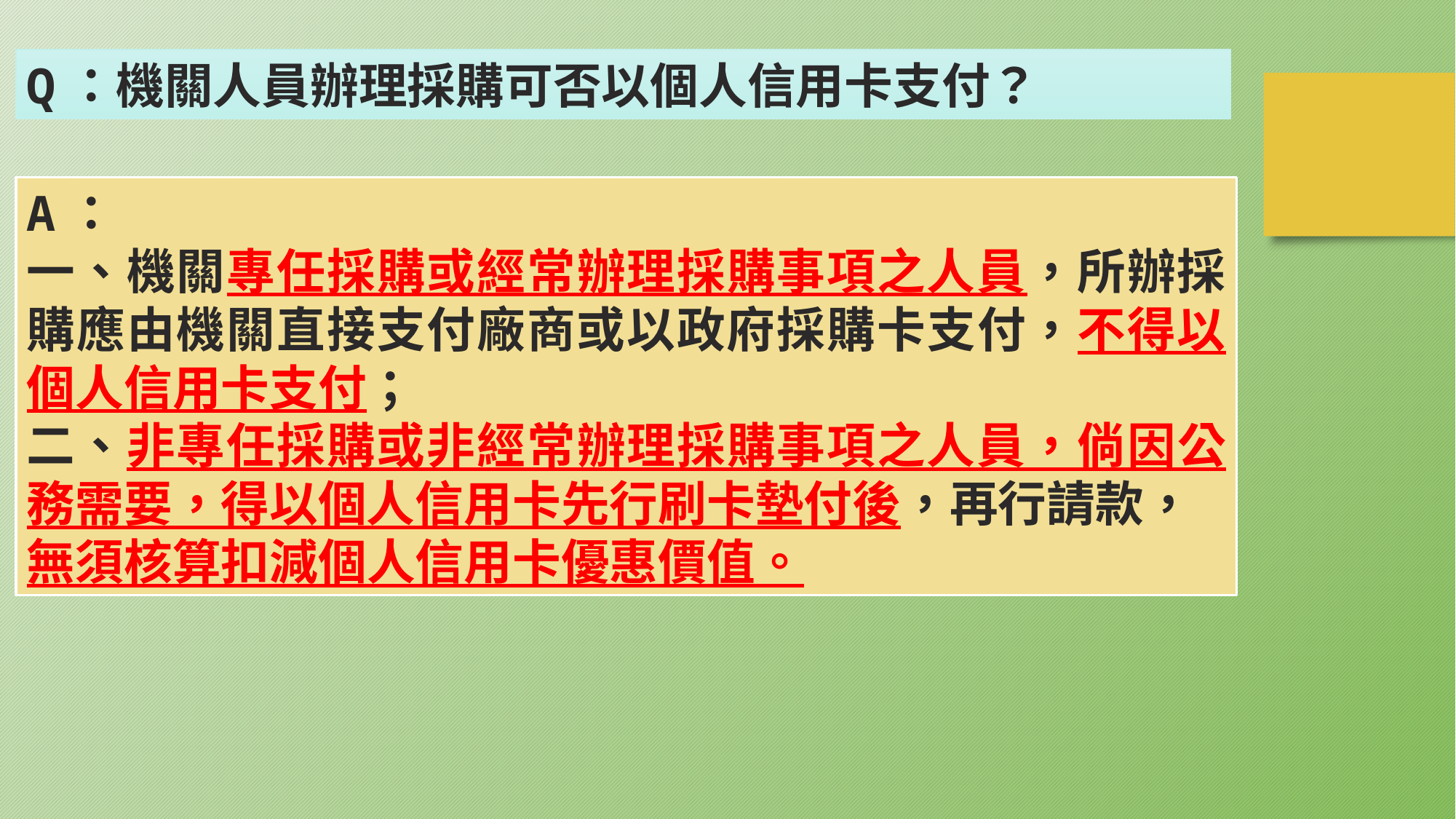

Q：機關人員辦理採購可否以個人信用卡支付？
A：
一、機關專任採購或經常辦理採購事項之人員，所辦採購應由機關直接支付廠商或以政府採購卡支付，不得以個人信用卡支付；
二、非專任採購或非經常辦理採購事項之人員，倘因公務需要，得以個人信用卡先行刷卡墊付後，再行請款，
無須核算扣減個人信用卡優惠價值。